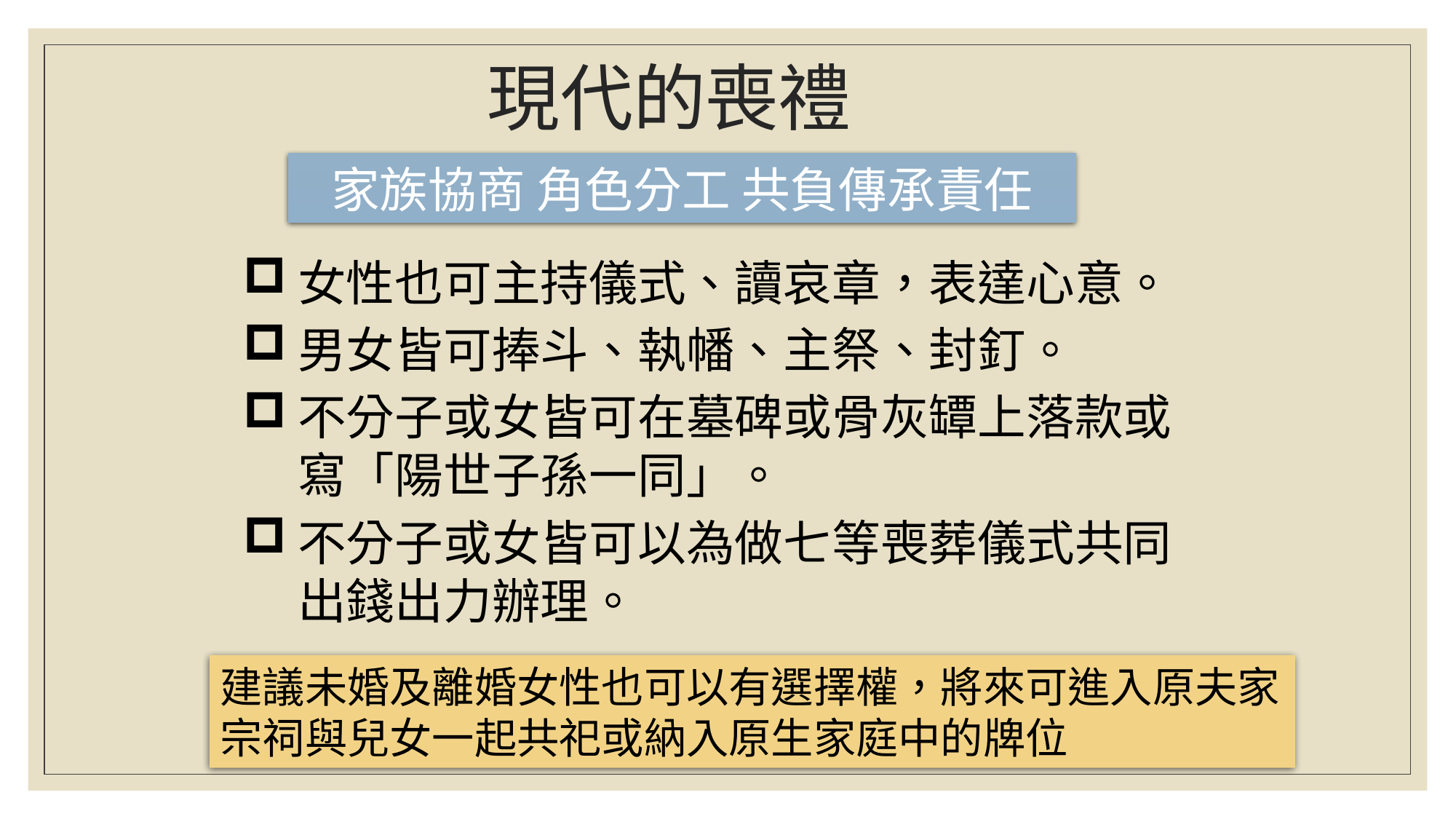

# 現代的喪禮
家族協商 角色分工 共負傳承責任
女性也可主持儀式、讀哀章，表達心意。
男女皆可捧斗、執幡、主祭、封釘。
不分子或女皆可在墓碑或骨灰罈上落款或寫「陽世子孫一同」。
不分子或女皆可以為做七等喪葬儀式共同出錢出力辦理。
建議未婚及離婚女性也可以有選擇權，將來可進入原夫家宗祠與兒女一起共祀或納入原生家庭中的牌位